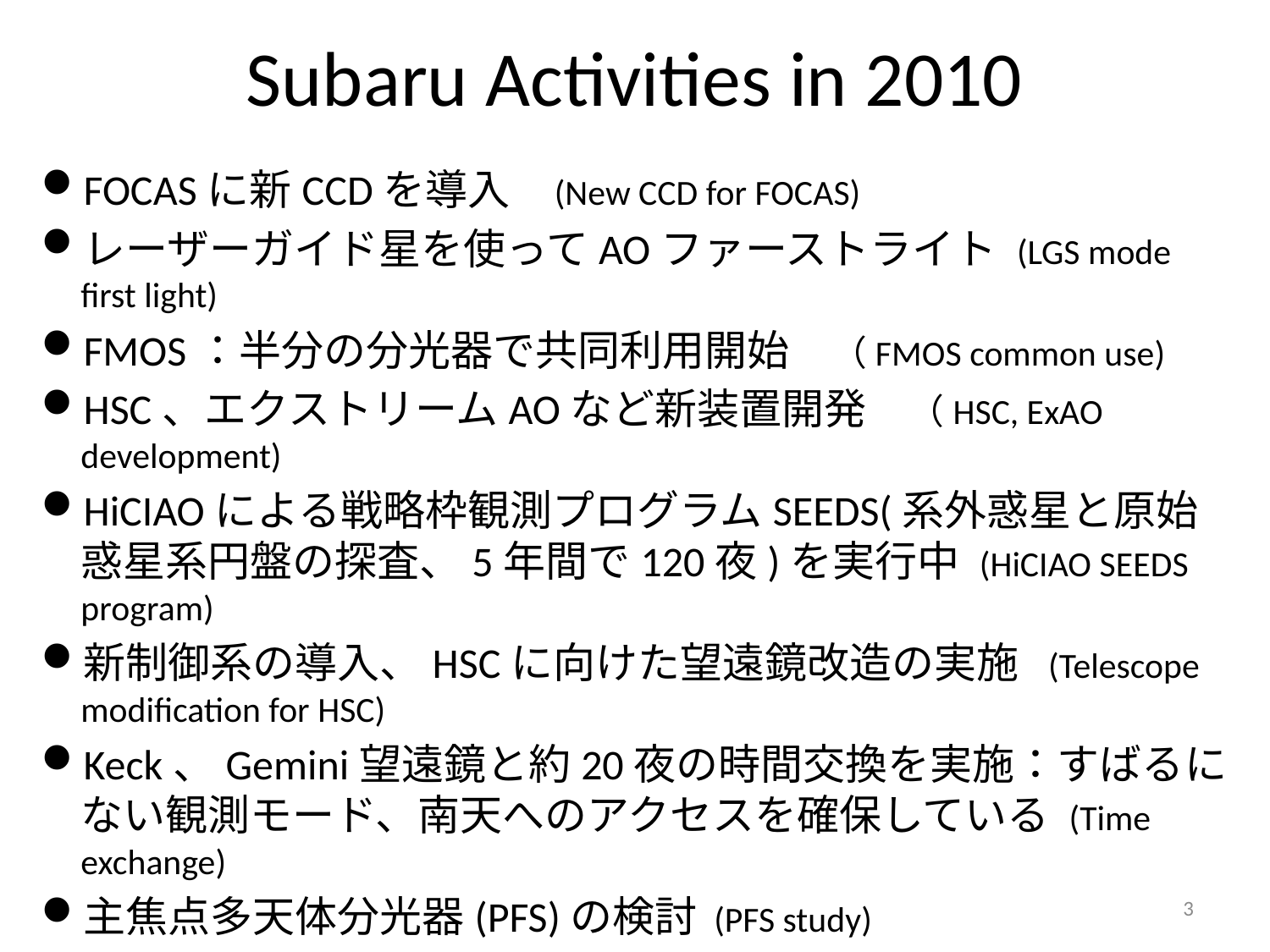

# Subaru Activities in 2010
FOCASに新CCDを導入　(New CCD for FOCAS)
レーザーガイド星を使ってAOファーストライト (LGS mode first light)
FMOS：半分の分光器で共同利用開始　（FMOS common use)
HSC、エクストリームAOなど新装置開発　（HSC, ExAO development)
HiCIAOによる戦略枠観測プログラムSEEDS(系外惑星と原始惑星系円盤の探査、5年間で120夜)を実行中 (HiCIAO SEEDS program)
新制御系の導入、HSCに向けた望遠鏡改造の実施  (Telescope modification for HSC)
Keck、Gemini望遠鏡と約20夜の時間交換を実施：すばるにない観測モード、南天へのアクセスを確保している (Time exchange)
主焦点多天体分光器(PFS)の検討 (PFS study)
TMT:TMTプロジェクト室等と連携し計画推進している (TMT project)

3